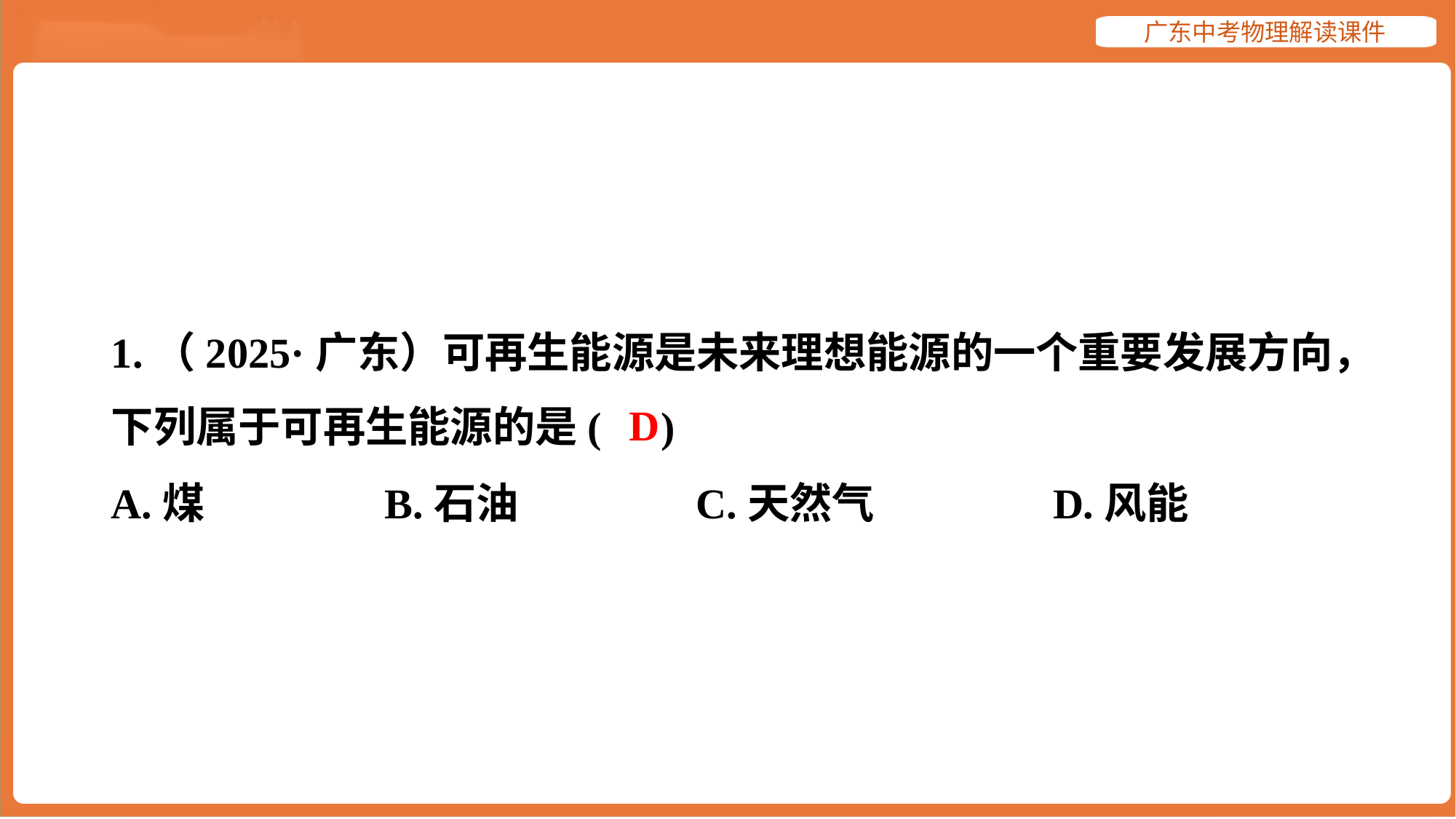

1.（2025·广东）可再生能源是未来理想能源的一个重要发展方向，
下列属于可再生能源的是(     )
D
A.煤	B.石油	C.天然气	D.风能